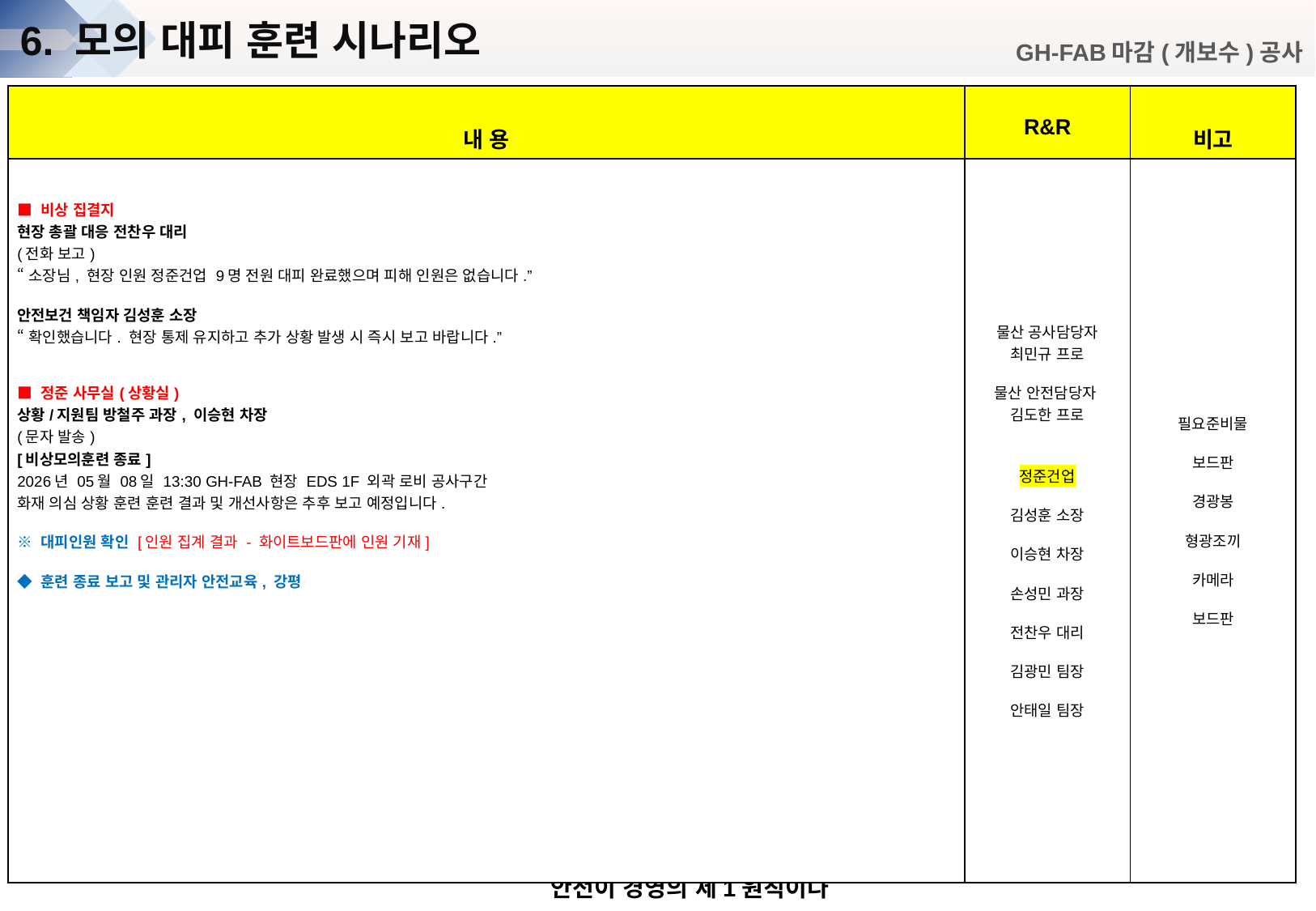

6. 모의 대피 훈련 시나리오
GH-FAB마감(개보수)공사
| 내 용 | R&R | 비고 |
| --- | --- | --- |
| ■ 비상 집결지 현장 총괄 대응 전찬우 대리 (전화 보고) “소장님, 현장 인원 정준건업 9명 전원 대피 완료했으며 피해 인원은 없습니다.” 안전보건 책임자 김성훈 소장 “확인했습니다. 현장 통제 유지하고 추가 상황 발생 시 즉시 보고 바랍니다.” ■ 정준 사무실(상황실) 상황/지원팀 방철주 과장, 이승현 차장 (문자 발송) [비상모의훈련 종료] 2026년 05월 08일 13:30 GH-FAB 현장 EDS 1F 외곽 로비 공사구간 화재 의심 상황 훈련 훈련 결과 및 개선사항은 추후 보고 예정입니다. ※ 대피인원 확인 [인원 집계 결과 - 화이트보드판에 인원 기재] ◆ 훈련 종료 보고 및 관리자 안전교육, 강평 | 물산 공사담당자 최민규 프로 물산 안전담당자 김도한 프로 정준건업 김성훈 소장 이승현 차장 손성민 과장 전찬우 대리 김광민 팀장 안태일 팀장 | 필요준비물 보드판 경광봉 형광조끼 카메라 보드판 |